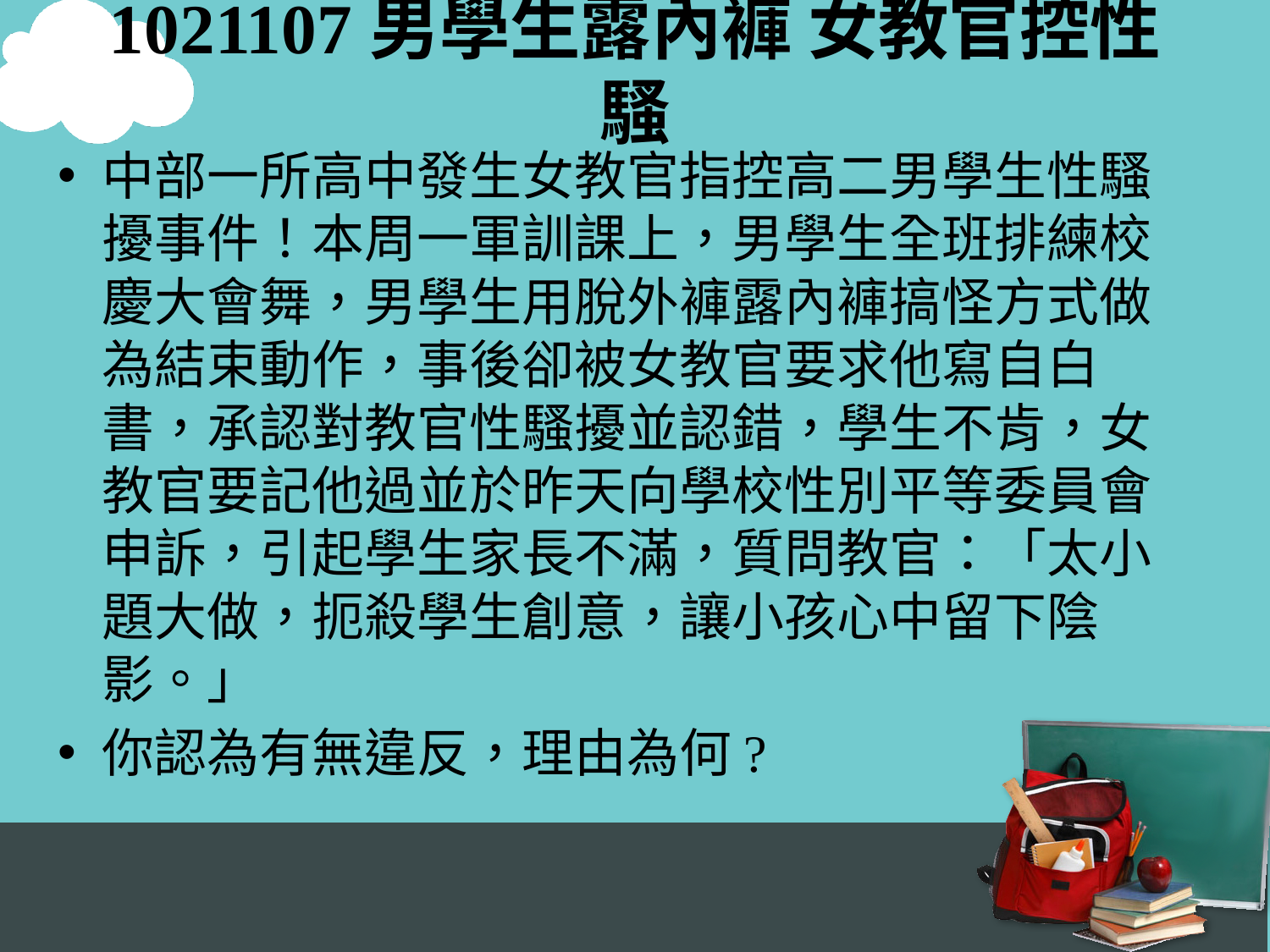

# 1021107男學生露內褲 女教官控性騷
中部一所高中發生女教官指控高二男學生性騷擾事件！本周一軍訓課上，男學生全班排練校慶大會舞，男學生用脫外褲露內褲搞怪方式做為結束動作，事後卻被女教官要求他寫自白書，承認對教官性騷擾並認錯，學生不肯，女教官要記他過並於昨天向學校性別平等委員會申訴，引起學生家長不滿，質問教官：「太小題大做，扼殺學生創意，讓小孩心中留下陰影。」
你認為有無違反，理由為何?